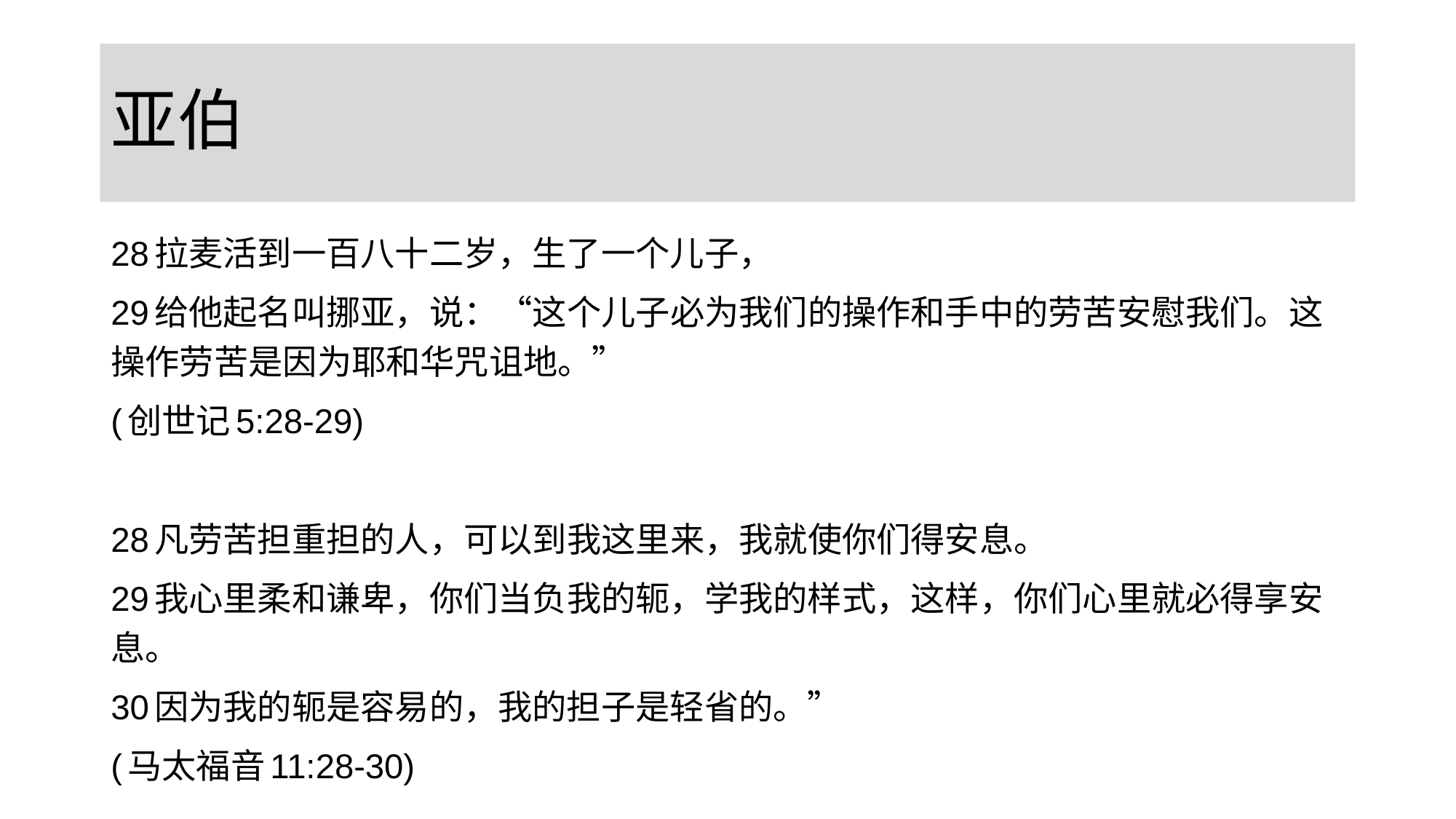

# 亚伯
28拉麦活到一百八十二岁，生了一个儿子，
29给他起名叫挪亚，说：“这个儿子必为我们的操作和手中的劳苦安慰我们。这操作劳苦是因为耶和华咒诅地。”
(创世记5:28-29)

28凡劳苦担重担的人，可以到我这里来，我就使你们得安息。
29我心里柔和谦卑，你们当负我的轭，学我的样式，这样，你们心里就必得享安息。
30因为我的轭是容易的，我的担子是轻省的。”
(马太福音11:28-30)